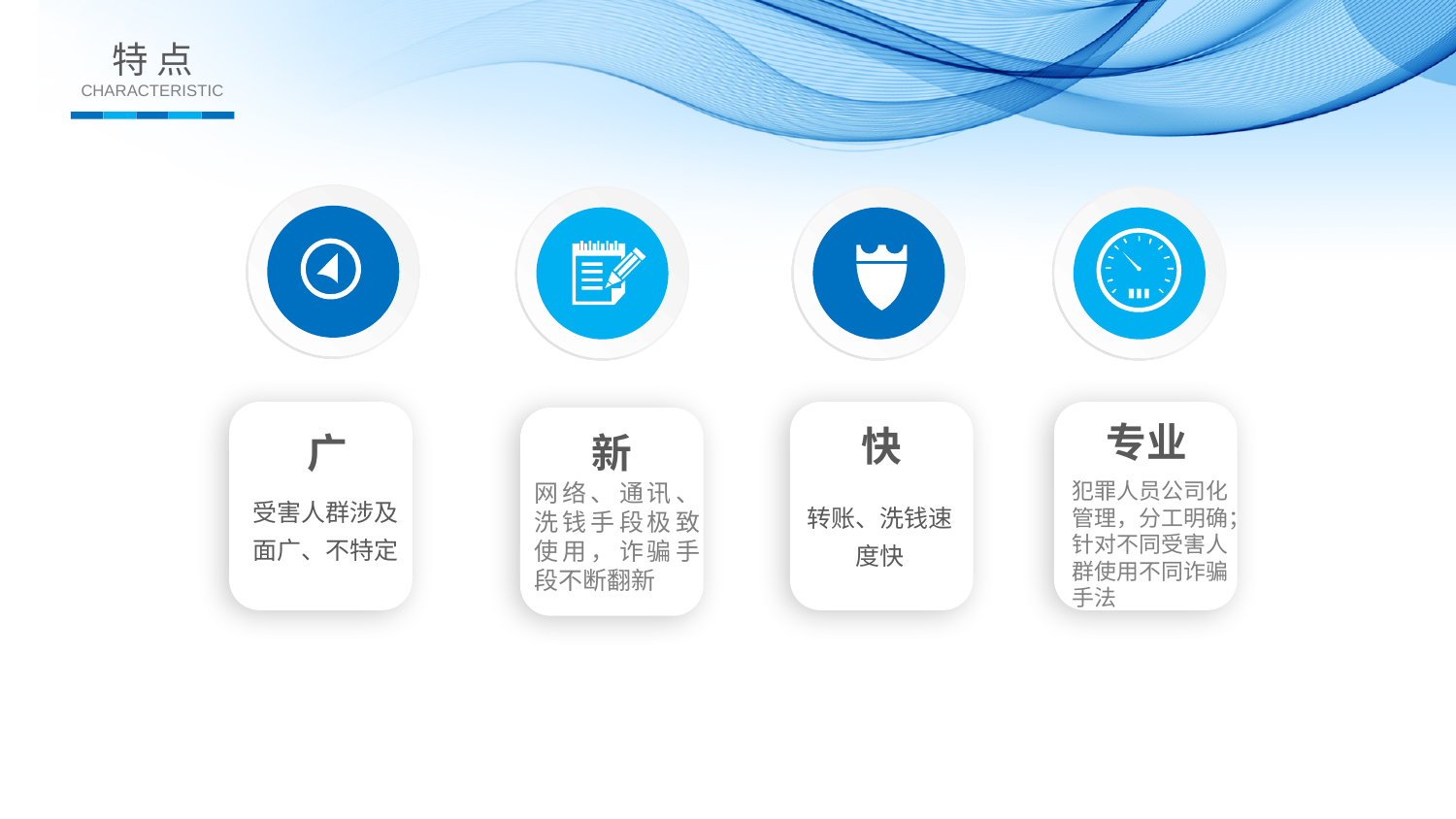

特 点
CHARACTERISTIC

专业

快
转账、洗钱速度快

广
受害人群涉及面广、不特定
新

犯罪人员公司化管理，分工明确；针对不同受害人群使用不同诈骗手法
网络、通讯、洗钱手段极致使用，诈骗手段不断翻新